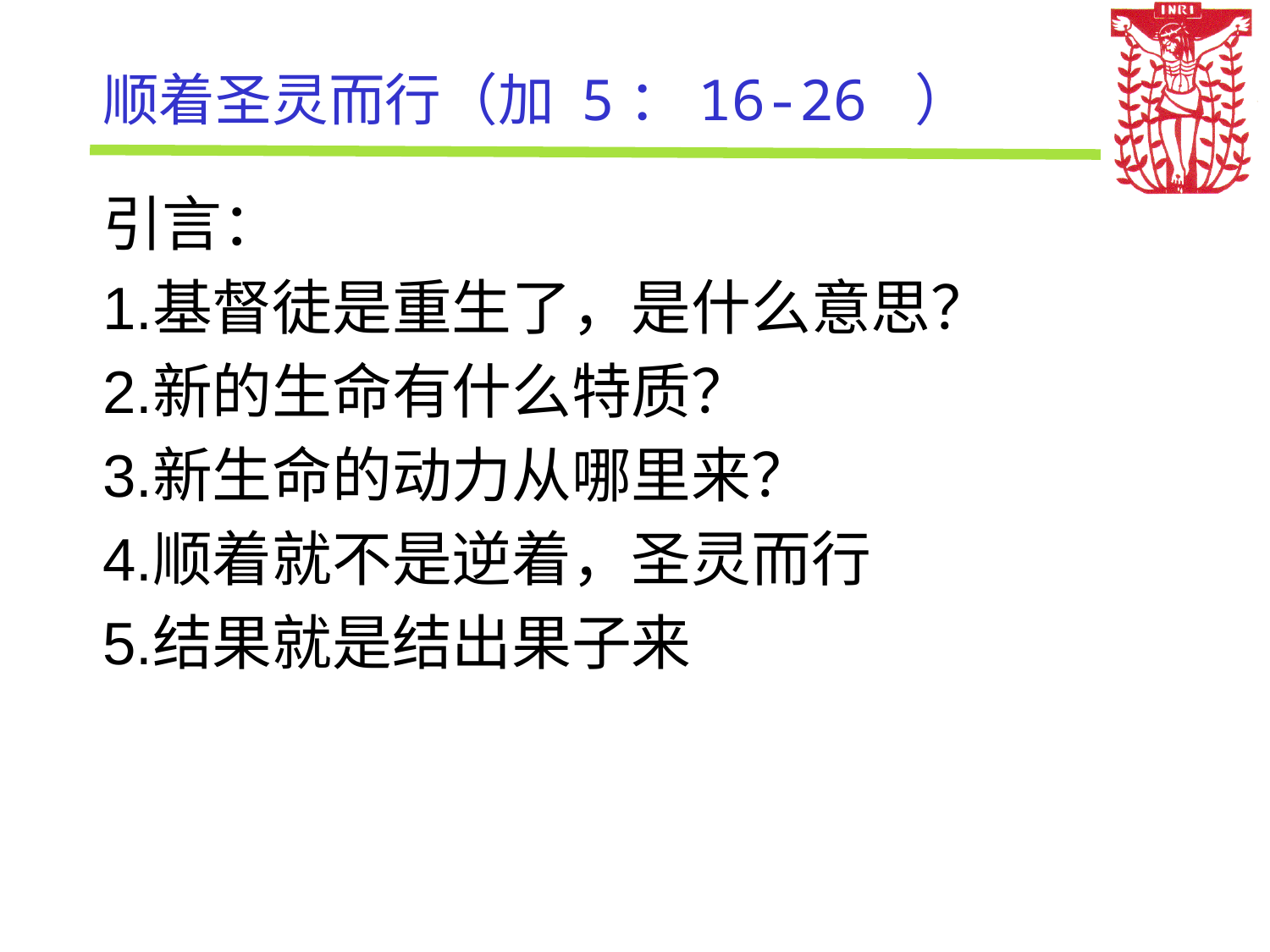

# 顺着圣灵而行（加 5：16-26 ）
引言：
基督徒是重生了，是什么意思？
新的生命有什么特质？
新生命的动力从哪里来？
顺着就不是逆着，圣灵而行
结果就是结出果子来